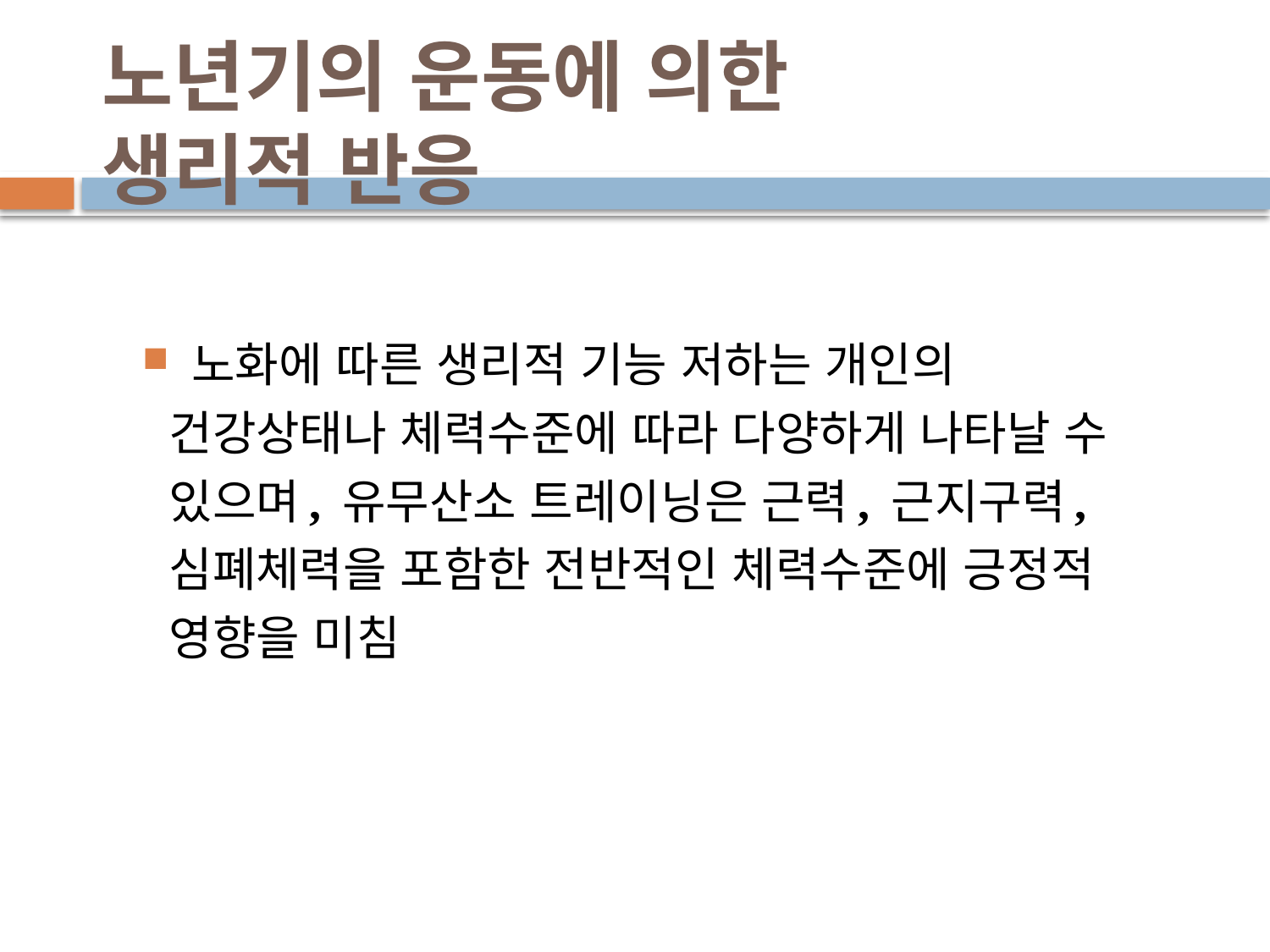

# 노년기의 운동에 의한 생리적 반응
 노화에 따른 생리적 기능 저하는 개인의 건강상태나 체력수준에 따라 다양하게 나타날 수 있으며, 유무산소 트레이닝은 근력, 근지구력, 심폐체력을 포함한 전반적인 체력수준에 긍정적 영향을 미침